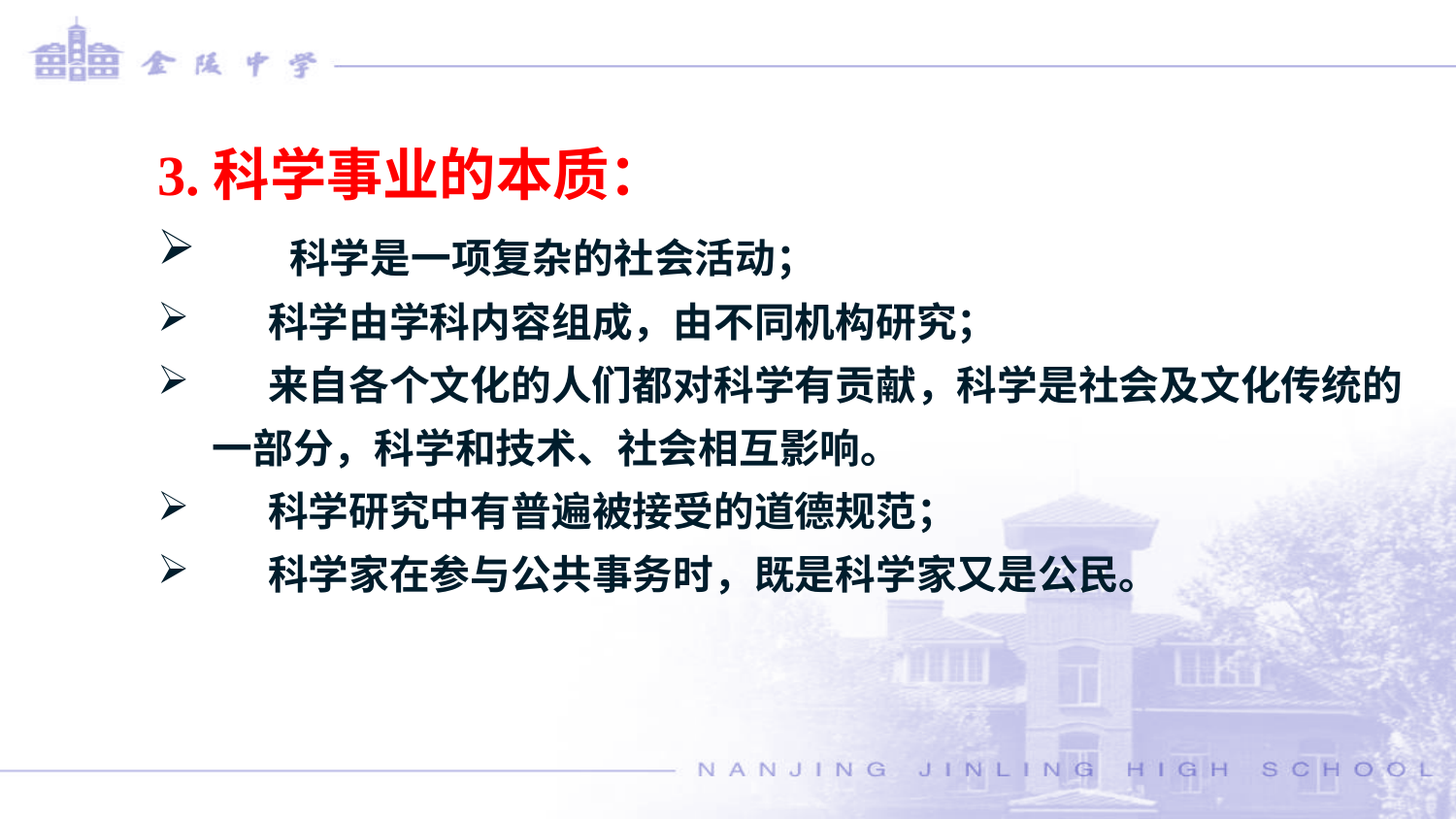

3.科学事业的本质：
      科学是一项复杂的社会活动；
     科学由学科内容组成，由不同机构研究；
     来自各个文化的人们都对科学有贡献，科学是社会及文化传统的一部分，科学和技术、社会相互影响。
     科学研究中有普遍被接受的道德规范；
     科学家在参与公共事务时，既是科学家又是公民。